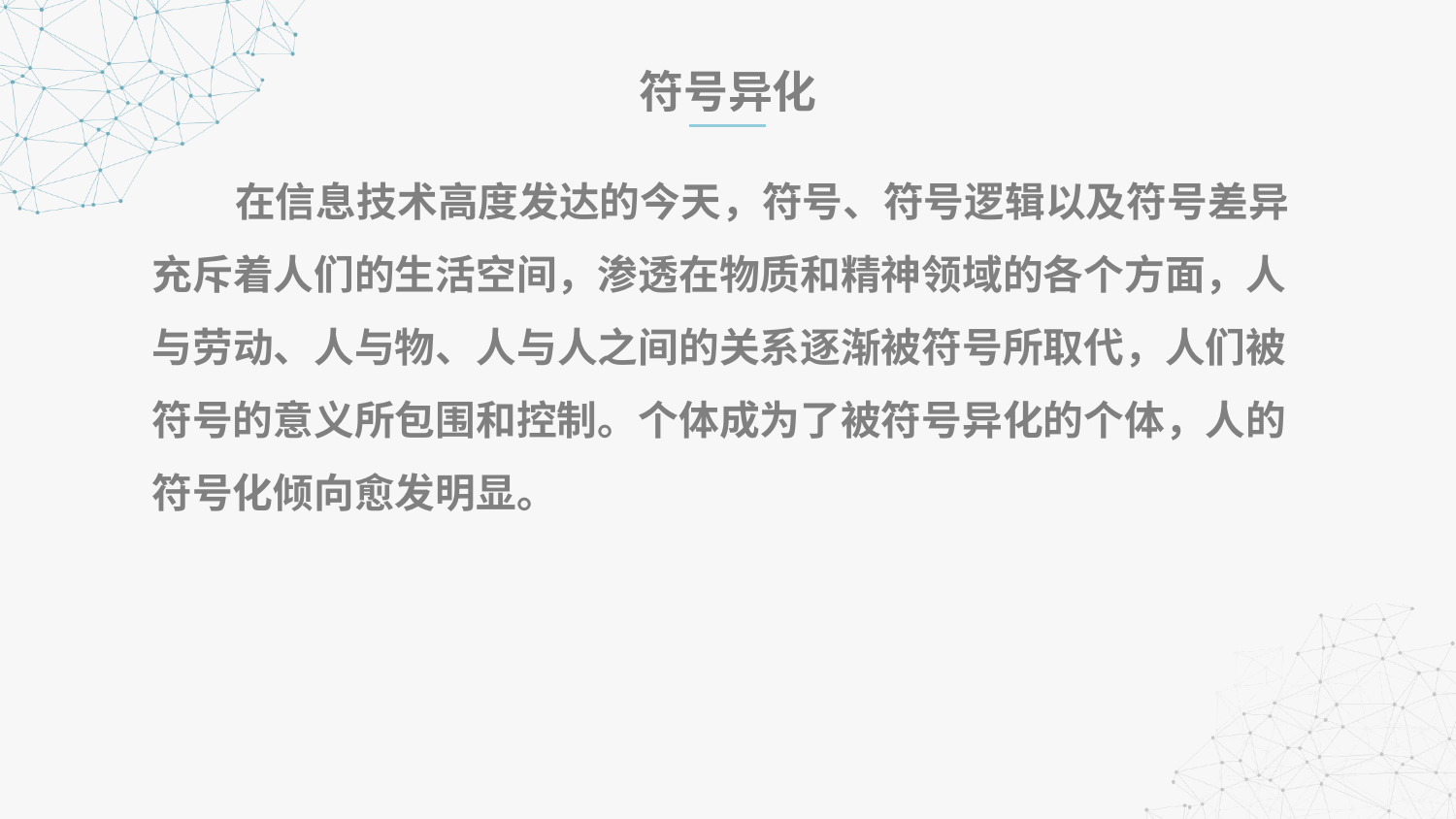

符号异化
        在信息技术高度发达的今天，符号、符号逻辑以及符号差异充斥着人们的生活空间，渗透在物质和精神领域的各个方面，人与劳动、人与物、人与人之间的关系逐渐被符号所取代，人们被符号的意义所包围和控制。个体成为了被符号异化的个体，人的符号化倾向愈发明显。